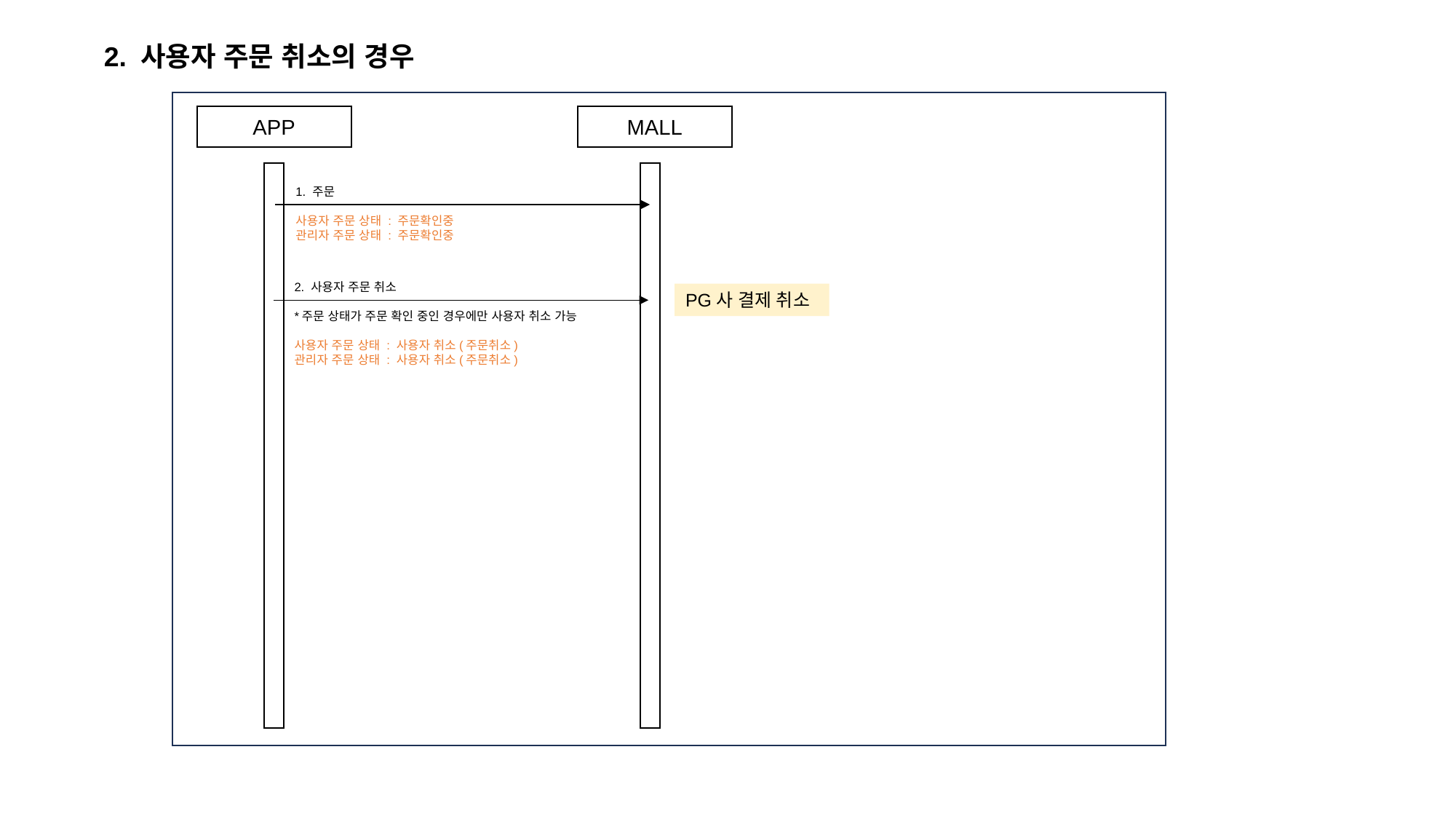

2. 사용자 주문 취소의 경우

APP
MALL

1. 주문

사용자 주문 상태 : 주문확인중
관리자 주문 상태 : 주문확인중
2. 사용자 주문 취소

*주문 상태가 주문 확인 중인 경우에만 사용자 취소 가능

사용자 주문 상태 : 사용자 취소(주문취소)
관리자 주문 상태 : 사용자 취소(주문취소)
PG사 결제 취소